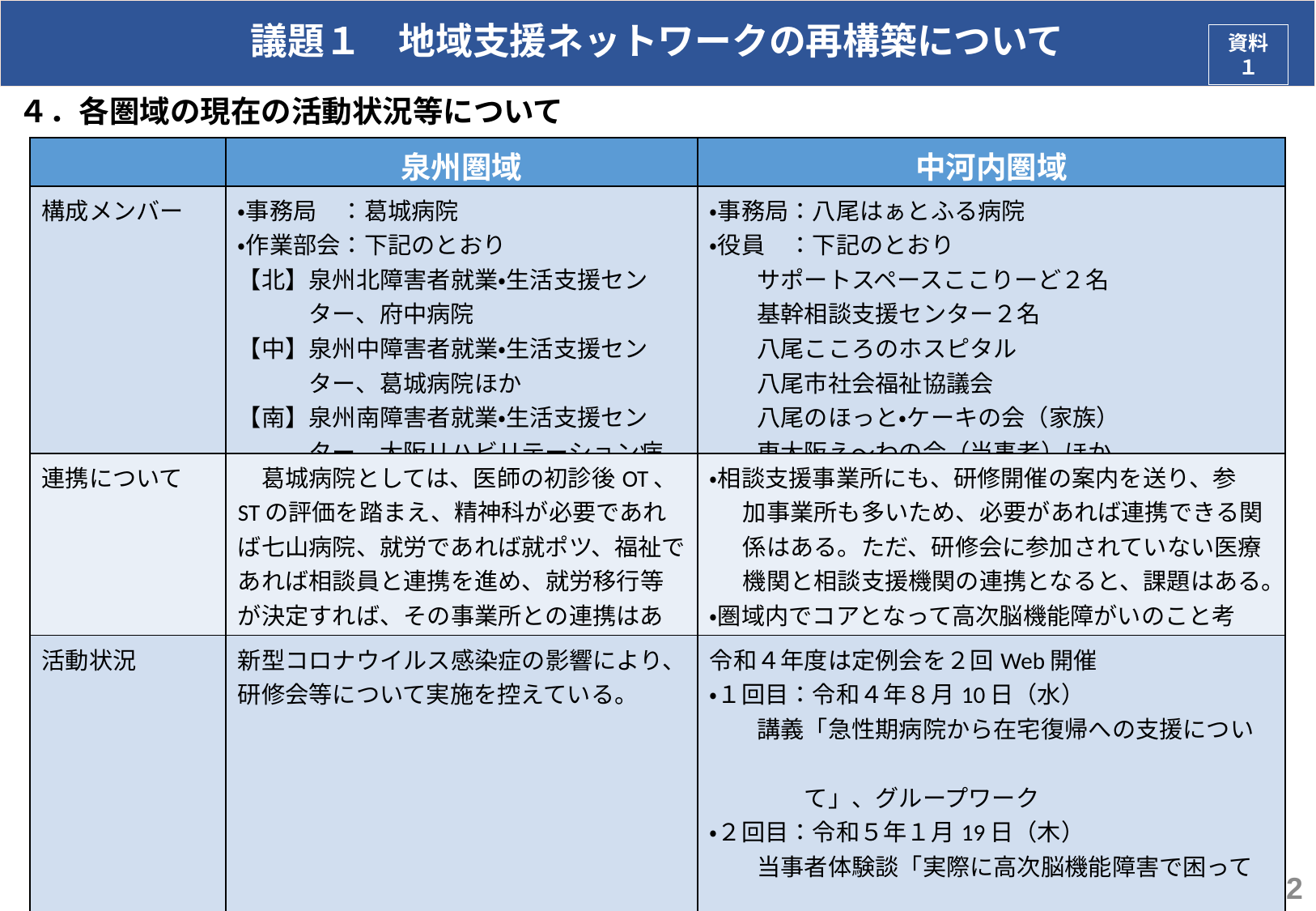

# 議題１　地域支援ネットワークの再構築について
資料１
４．各圏域の現在の活動状況等について

|  | 泉州圏域 | 中河内圏域 |
| --- | --- | --- |
| 構成メンバー | ・事務局　：葛城病院 ・作業部会：下記のとおり 【北】泉州北障害者就業・生活支援セン 　　　ター、府中病院　 【中】泉州中障害者就業・生活支援セン 　　　ター、葛城病院ほか　 【南】泉州南障害者就業・生活支援セン 　　　ター、大阪リハビリテーション病 　　　院、七山病院ほか | ・事務局：八尾はぁとふる病院 ・役員　：下記のとおり 　　サポートスペースここりーど２名 　　基幹相談支援センター２名 　　八尾こころのホスピタル 　　八尾市社会福祉協議会 　　八尾のほっと・ケーキの会（家族） 　　東大阪え～わの会（当事者）ほか |
| 連携について | 葛城病院としては、医師の初診後OT、STの評価を踏まえ、精神科が必要であれ ば七山病院、就労であれば就ポツ、福祉であれば相談員と連携を進め、就労移行等が決定すれば、その事業所との連携はある程度行っていく事にしている。 | ・相談支援事業所にも、研修開催の案内を送り、参 加事業所も多いため、必要があれば連携できる関 係はある。ただ、研修会に参加されていない医療 機関と相談支援機関の連携となると、課題はある。 ・圏域内でコアとなって高次脳機能障がいのこと考 えてくださる方が固定されてきた印象がある。 |
| 活動状況 | 新型コロナウイルス感染症の影響により、研修会等について実施を控えている。 | 令和４年度は定例会を２回Web開催 ・１回目：令和４年８月10日（水）　 　　講義「急性期病院から在宅復帰への支援につい　 　　　　て」、グループワーク ・２回目：令和５年１月19日（木）　 　　当事者体験談「実際に高次脳機能障害で困って　 　　　　　　　　いることについて」、意見交換 ・その他、月１回程度役員会を開催 |
2